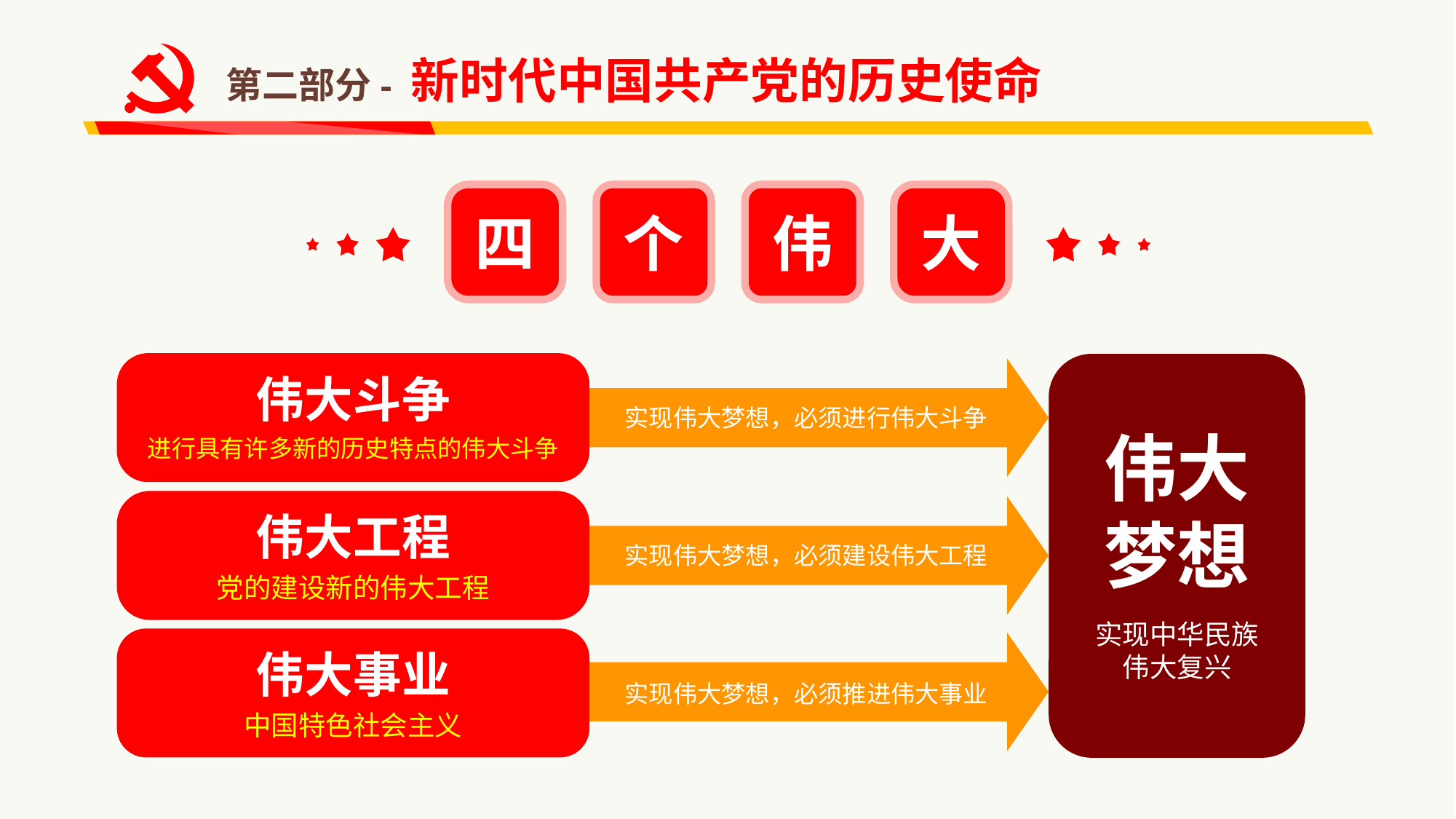

第二部分- 新时代中国共产党的历史使命
四
个
伟
大

伟大斗争
进行具有许多新的历史特点的伟大斗争

伟大
梦想
实现中华民族伟大复兴

实现伟大梦想，必须进行伟大斗争

伟大工程
党的建设新的伟大工程

实现伟大梦想，必须建设伟大工程

伟大事业
中国特色社会主义

实现伟大梦想，必须推进伟大事业